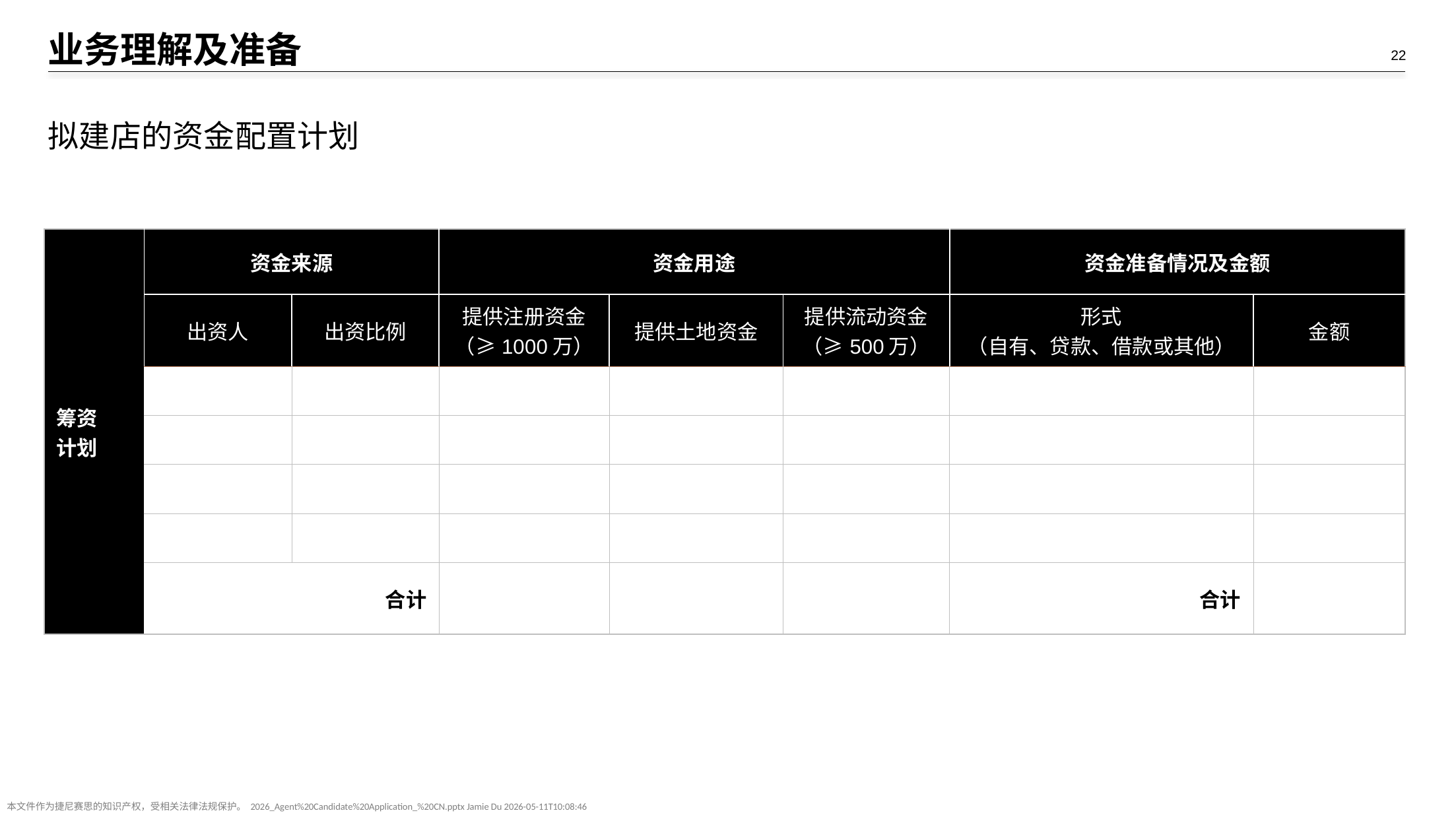

# 业务理解及准备
拟建店的资金配置计划

| 筹资 计划 | 资金来源 |  | 资金用途 |  |  | 资金准备情况及金额 |  |
| --- | --- | --- | --- | --- | --- | --- | --- |
|  | 出资人 | 出资比例 | 提供注册资金 （≥1000万） | 提供土地资金 | 提供流动资金 （≥500万） | 形式 （自有、贷款、借款或其他） | 金额 |
|  |  |  |  |  |  |  |  |
|  |  |  |  |  |  |  |  |
|  |  |  |  |  |  |  |  |
|  |  |  |  |  |  |  |  |
|  | 合计 |  |  |  |  | 合计 |  |